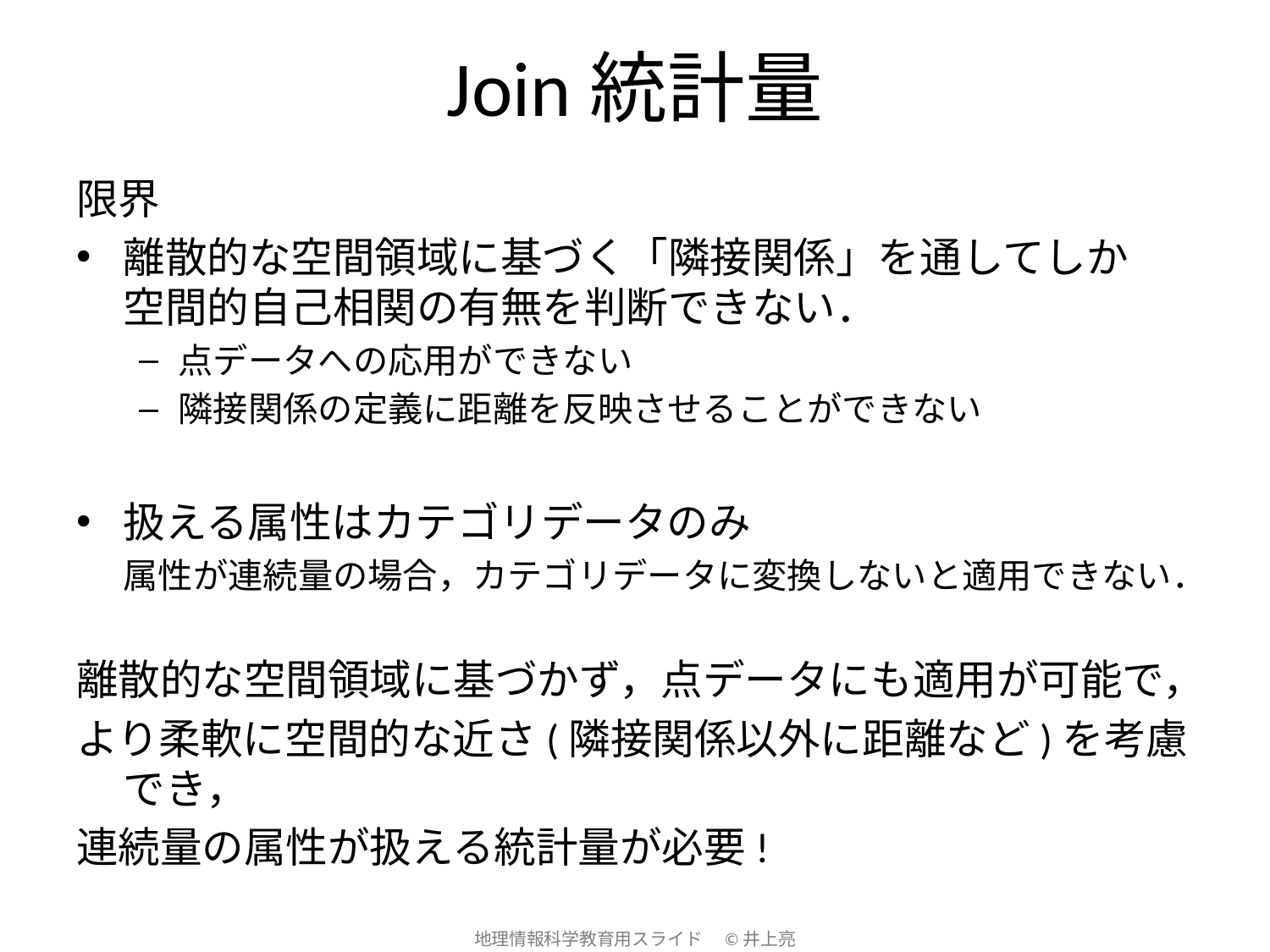

# Join統計量
限界
離散的な空間領域に基づく「隣接関係」を通してしか
空間的自己相関の有無を判断できない．
点データへの応用ができない
隣接関係の定義に距離を反映させることができない

扱える属性はカテゴリデータのみ
	属性が連続量の場合，カテゴリデータに変換しないと適用できない．

離散的な空間領域に基づかず，点データにも適用が可能で，
より柔軟に空間的な近さ(隣接関係以外に距離など)を考慮でき，
連続量の属性が扱える統計量が必要!